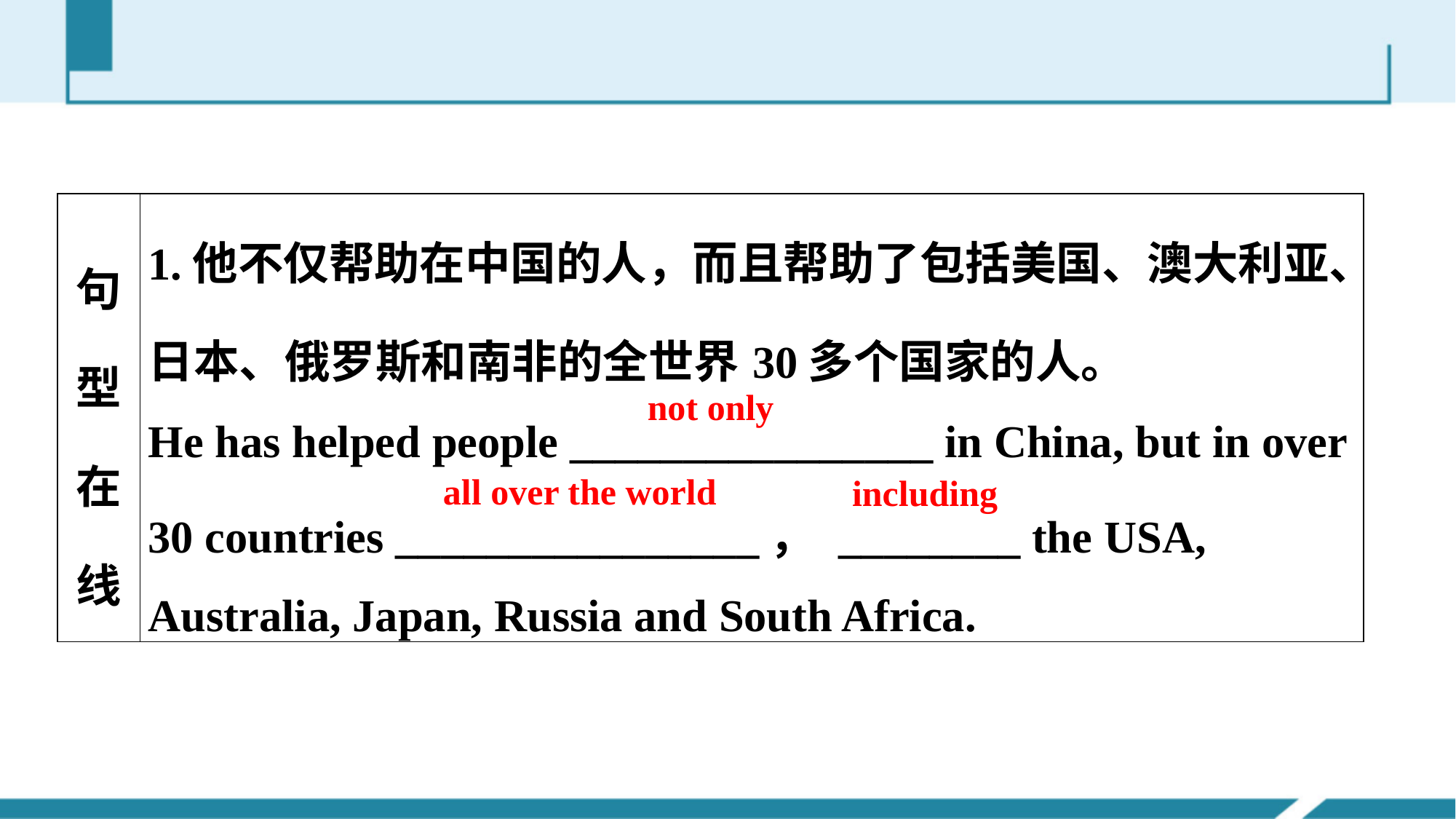

| 句型在线 | 1.他不仅帮助在中国的人，而且帮助了包括美国、澳大利亚、日本、俄罗斯和南非的全世界30多个国家的人。 He has helped people \_\_\_\_\_\_\_\_\_\_\_\_\_\_\_\_ in China, but in over 30 countries \_\_\_\_\_\_\_\_\_\_\_\_\_\_\_\_， \_\_\_\_\_\_\_\_ the USA, Australia, Japan, Russia and South Africa. |
| --- | --- |
not only
all over the world
including